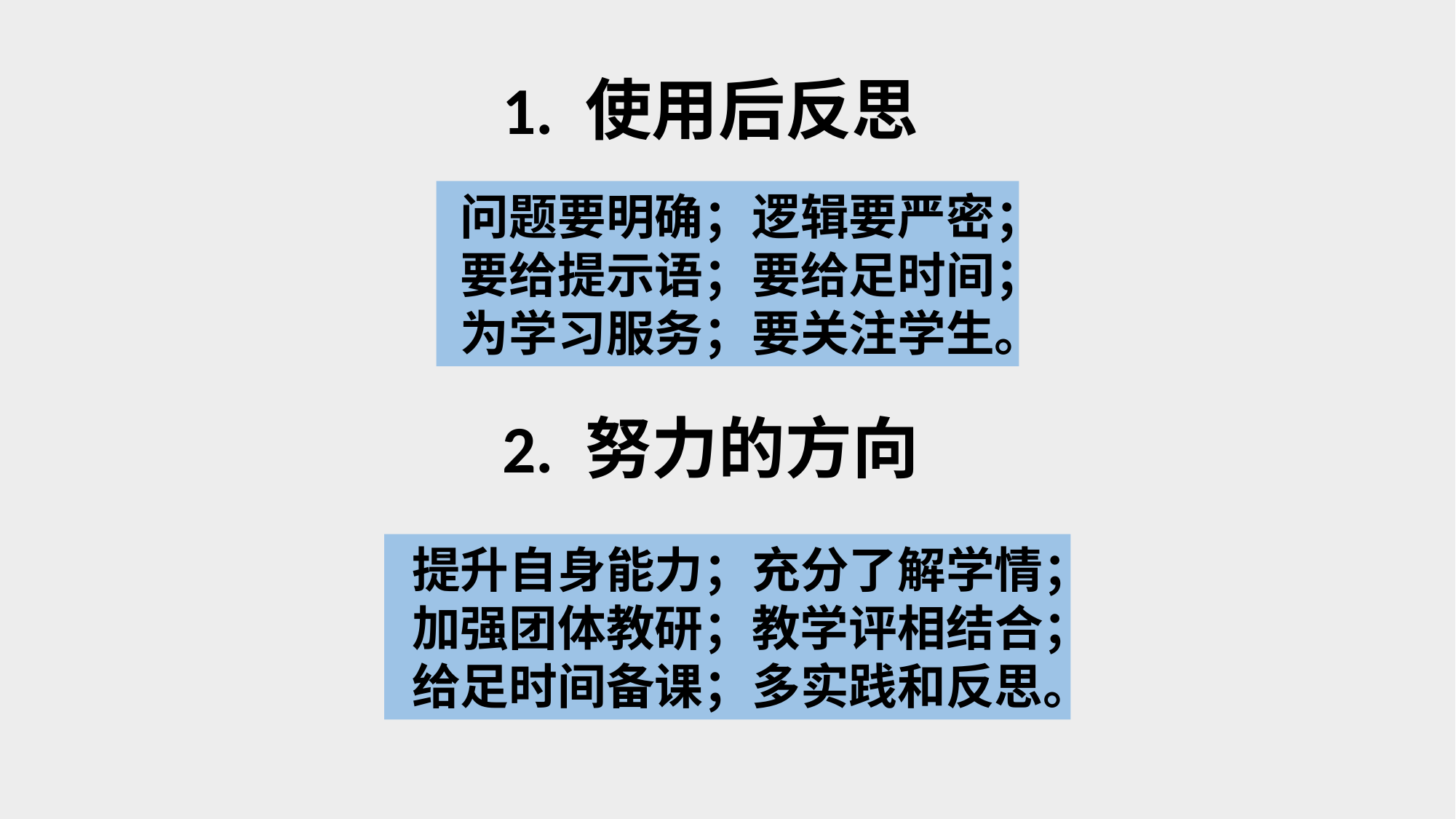

1. 使用后反思
问题要明确；逻辑要严密；要给提示语；要给足时间；
为学习服务；要关注学生。
2. 努力的方向
提升自身能力；充分了解学情；加强团体教研；教学评相结合；给足时间备课；多实践和反思。